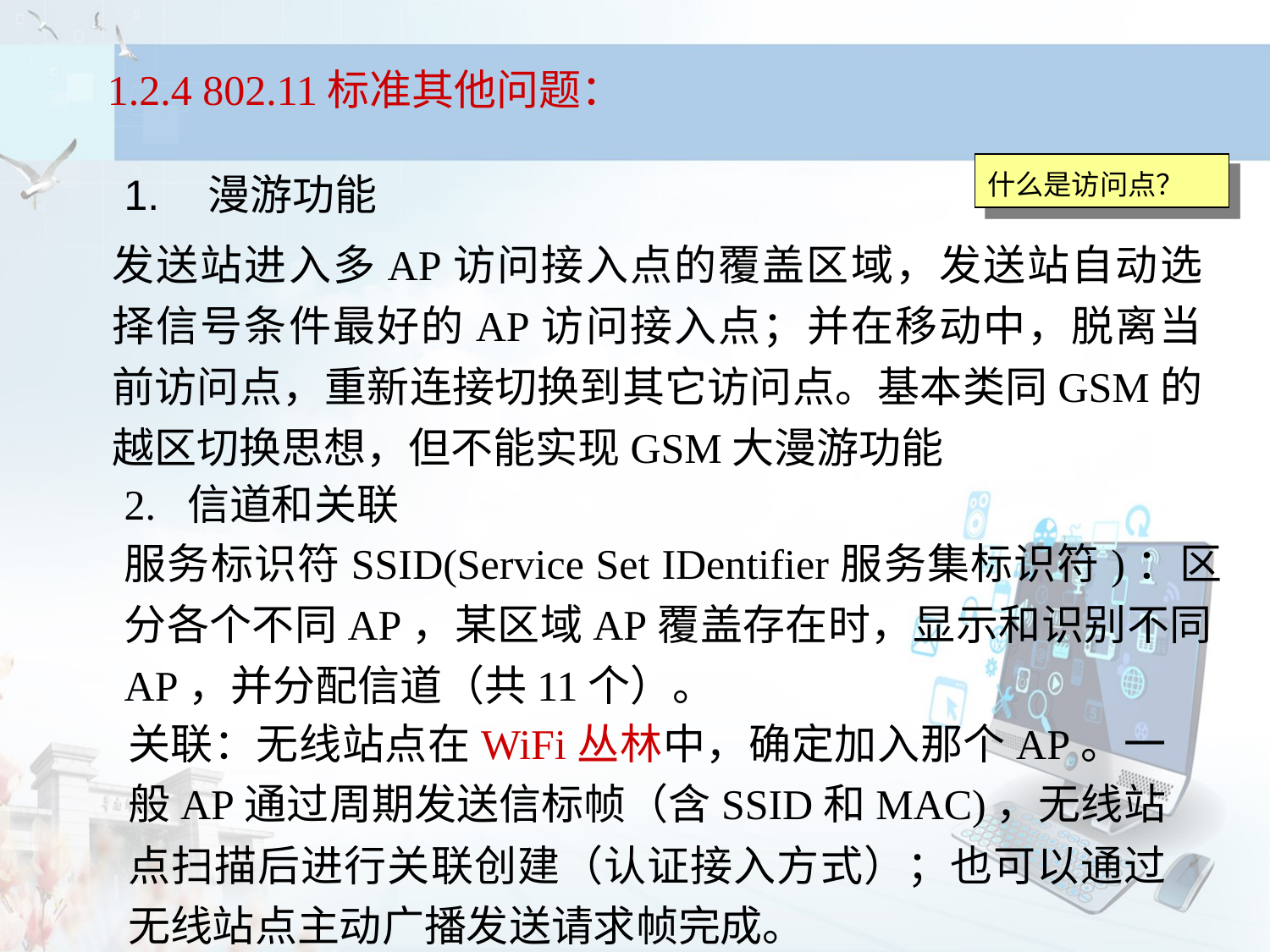

1.2.4 802.11标准其他问题：
 漫游功能
什么是访问点？
发送站进入多AP访问接入点的覆盖区域，发送站自动选择信号条件最好的AP访问接入点；并在移动中，脱离当前访问点，重新连接切换到其它访问点。基本类同GSM的越区切换思想，但不能实现GSM大漫游功能
2.  信道和关联
服务标识符SSID(Service Set IDentifier服务集标识符)：区分各个不同AP，某区域AP覆盖存在时，显示和识别不同AP，并分配信道（共11个）。
关联：无线站点在WiFi丛林中，确定加入那个AP。一般AP通过周期发送信标帧（含SSID和MAC)，无线站点扫描后进行关联创建（认证接入方式）；也可以通过无线站点主动广播发送请求帧完成。